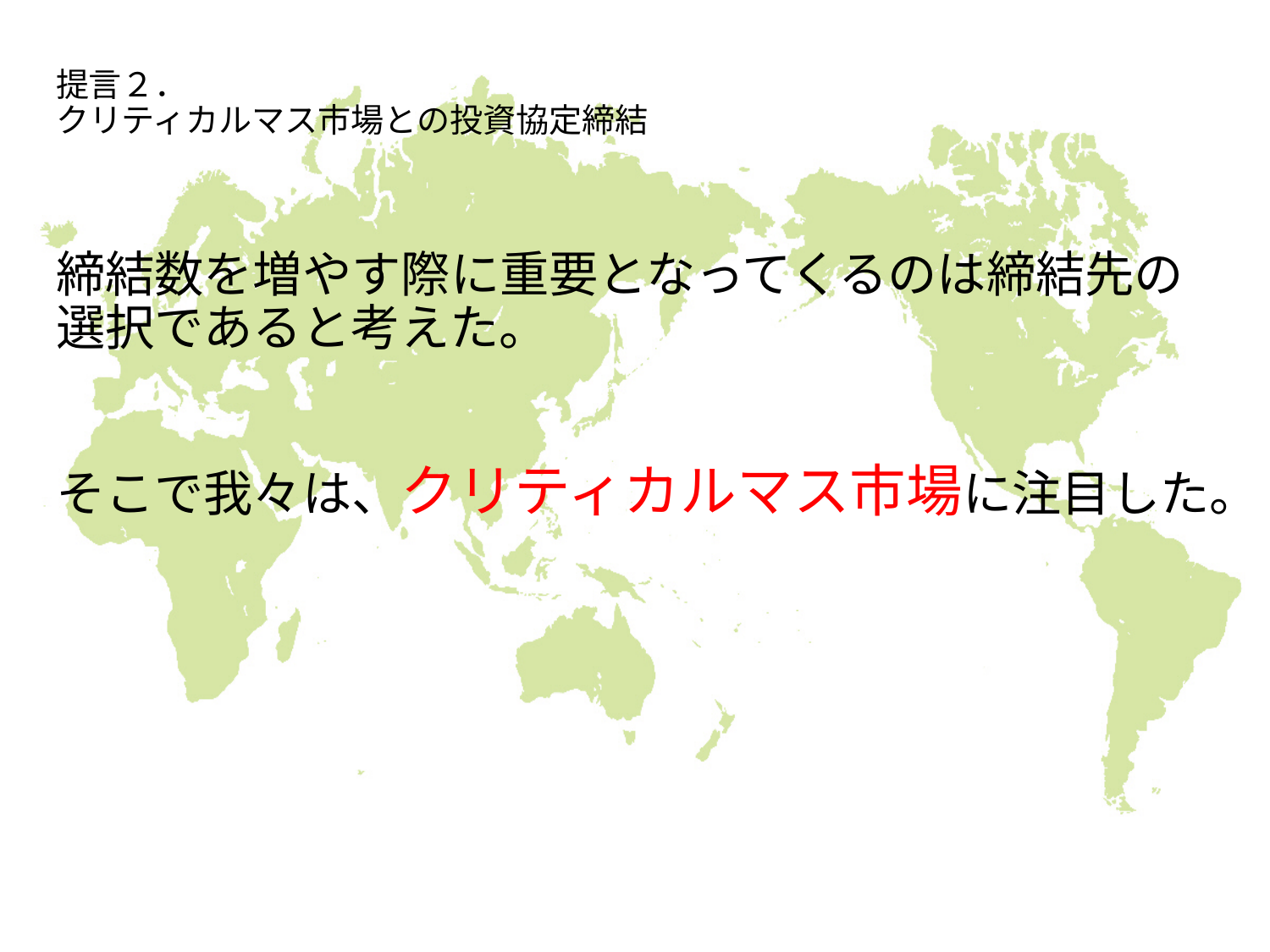

# 提言２． クリティカルマス市場との投資協定締結
締結数を増やす際に重要となってくるのは締結先の選択であると考えた。

そこで我々は、クリティカルマス市場に注目した。